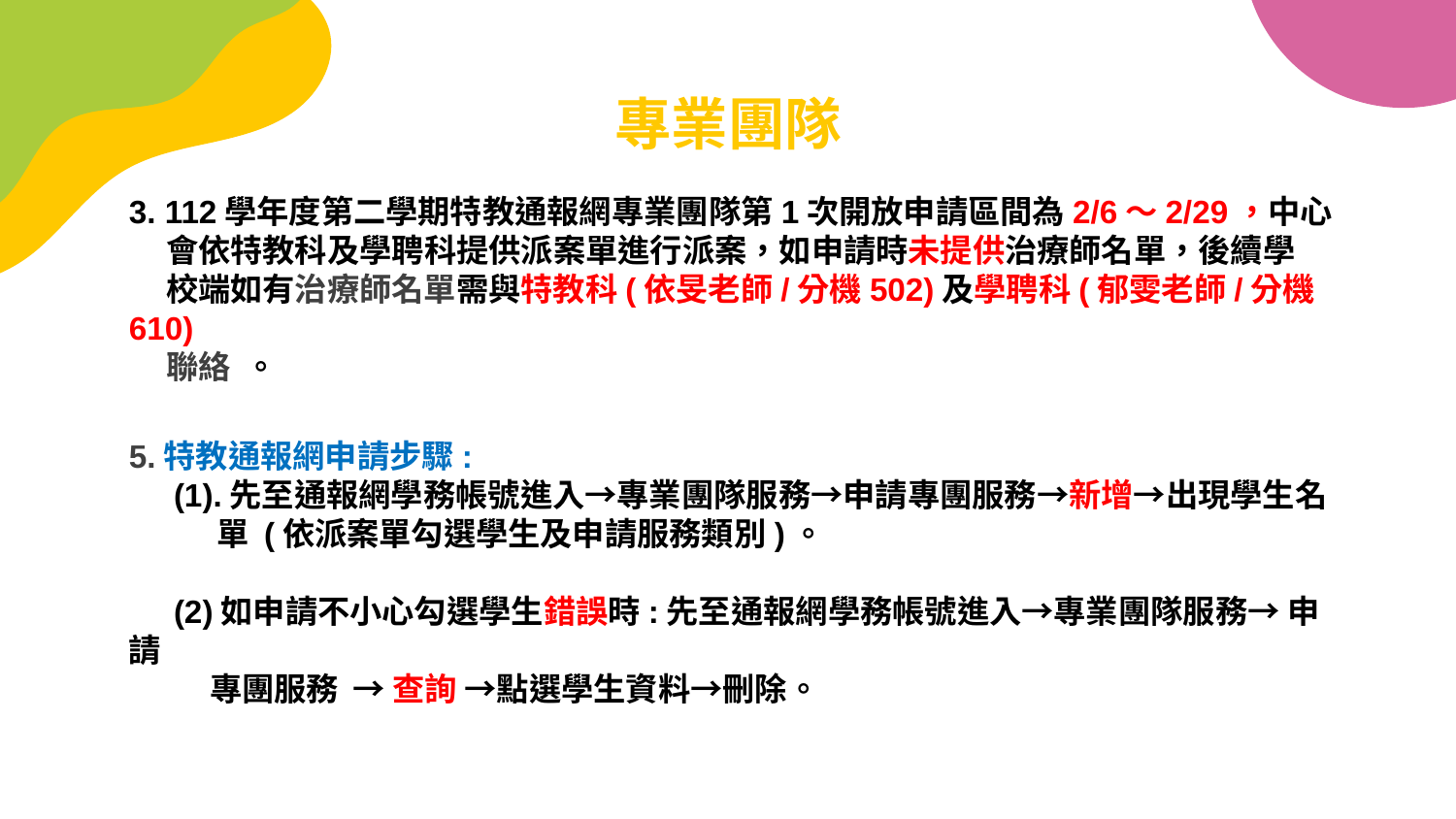

# 專業團隊
3. 112學年度第二學期特教通報網專業團隊第1次開放申請區間為2/6～2/29，中心
    會依特教科及學聘科提供派案單進行派案，如申請時未提供治療師名單，後續學
    校端如有治療師名單需與特教科(依旻老師/分機502)及學聘科(郁雯老師/分機610)
    聯絡  。

5.特教通報網申請步驟:
     (1).先至通報網學務帳號進入→專業團隊服務→申請專團服務→新增→出現學生名
           單 (依派案單勾選學生及申請服務類別)。

     (2)如申請不小心勾選學生錯誤時:先至通報網學務帳號進入→專業團隊服務→ 申請
          專團服務  → 查詢 →點選學生資料→刪除。